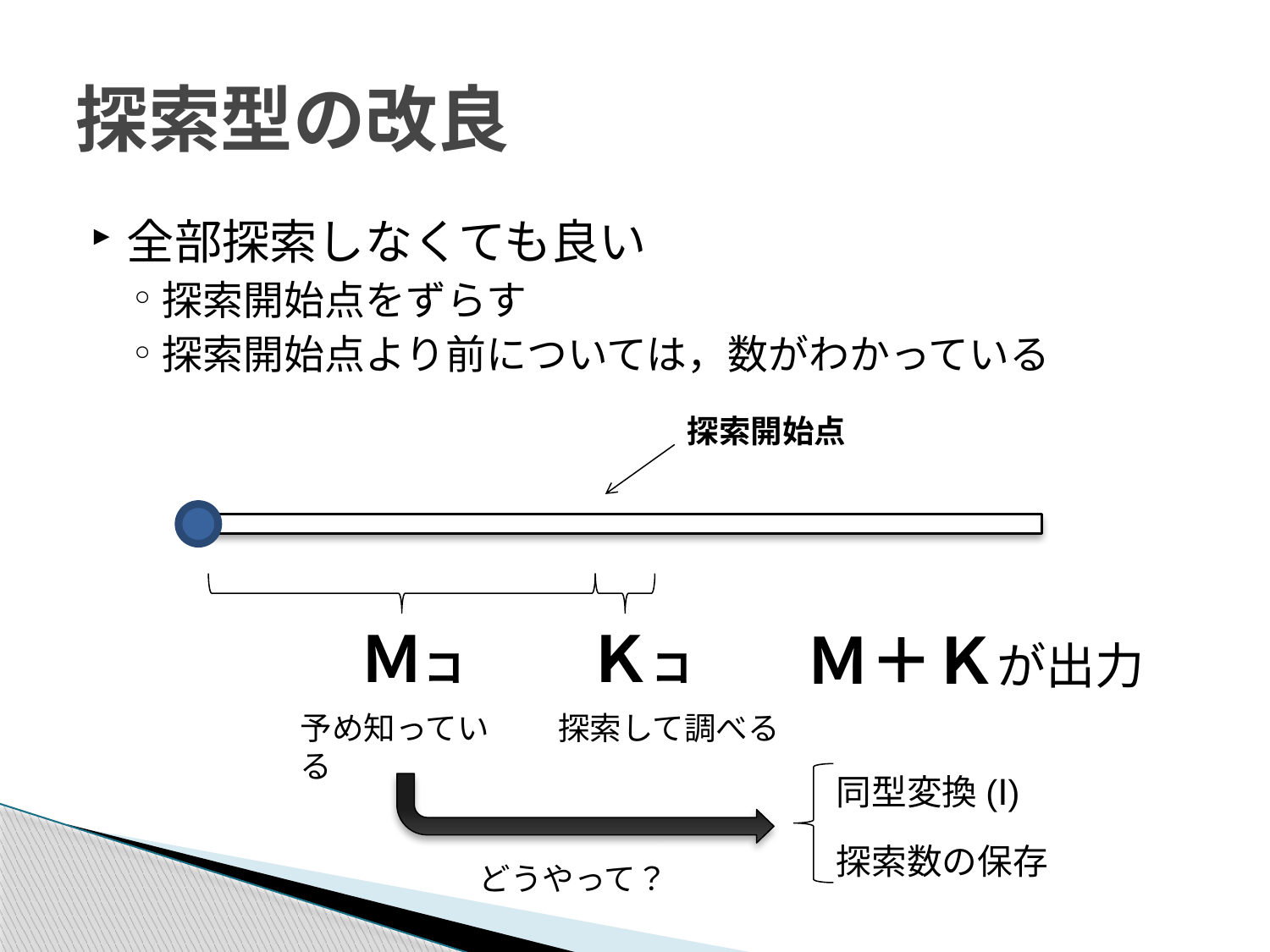

# 探索型の改良
全部探索しなくても良い
探索開始点をずらす
探索開始点より前については，数がわかっている

探索開始点

Ｍコ
Ｋコ
Ｍ＋Ｋが出力
予め知っている
探索して調べる

同型変換(Ⅰ)

探索数の保存
どうやって？